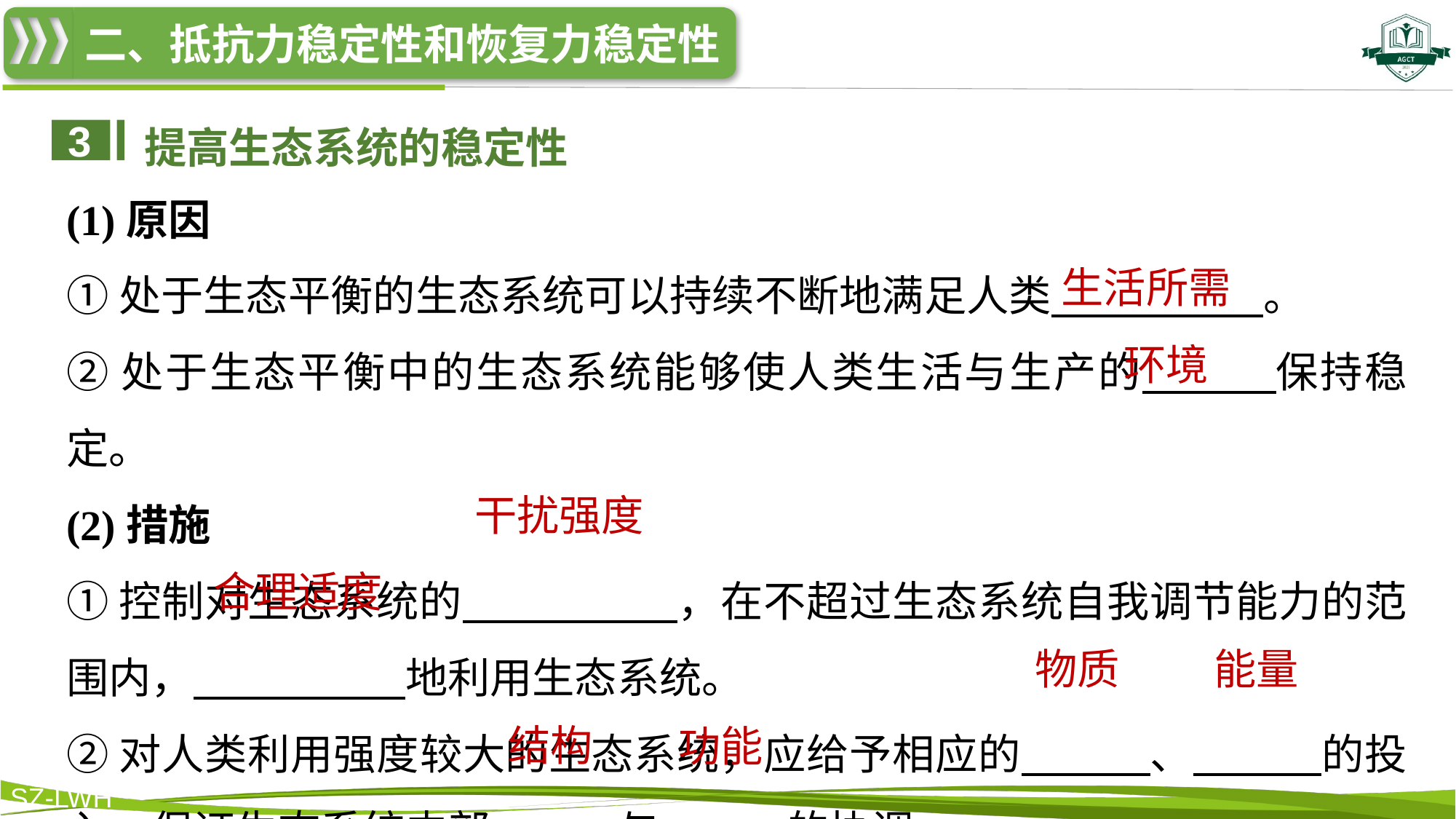

3.提高生态系统的稳定性
(1)原因
①处于生态平衡的生态系统可以持续不断地满足人类　　　　　。
②处于生态平衡中的生态系统能够使人类生活与生产的　　　保持稳定。
(2)措施
①控制对生态系统的　　　　　，在不超过生态系统自我调节能力的范围内，　　　　　地利用生态系统。
②对人类利用强度较大的生态系统，应给予相应的　　　、　　　的投入，保证生态系统内部　　　与　　　的协调。
提高生态系统的稳定性
3
生活所需
环境
干扰强度
合理适度
物质
能量
结构
功能